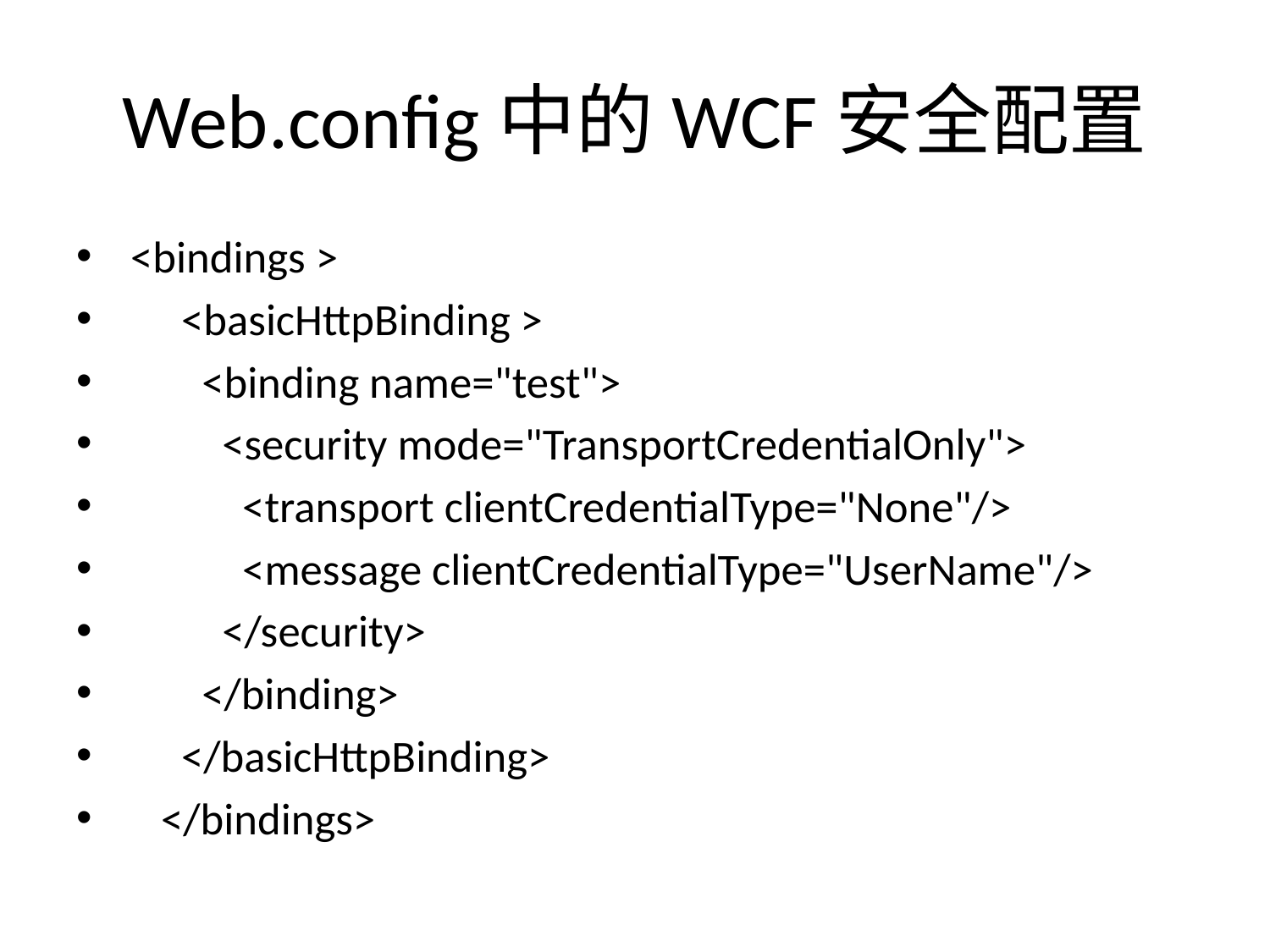

# Web.config中的WCF安全配置
 <bindings >
      <basicHttpBinding >
        <binding name="test">
          <security mode="TransportCredentialOnly">
            <transport clientCredentialType="None"/>
            <message clientCredentialType="UserName"/>
          </security>
        </binding>
      </basicHttpBinding>
    </bindings>